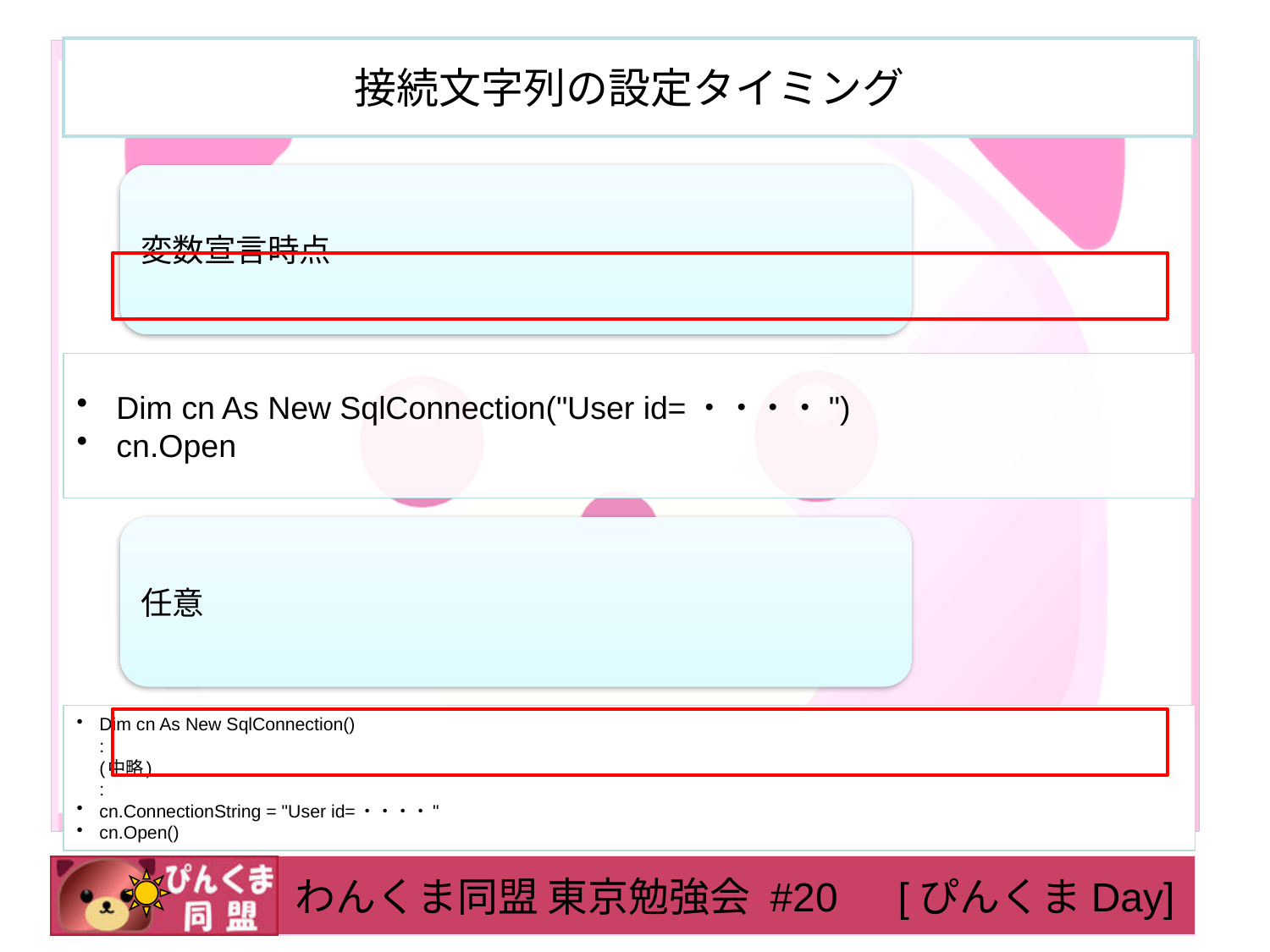

# 接続文字列の設定タイミング
変数宣言時点
Dim cn As New SqlConnection("User id=・・・・")
任意
Dim cn As New SqlConnection()
:
(中略)
:
cn.ConnectionString = "User id=・・・・"
cn.Open()
cn.Open